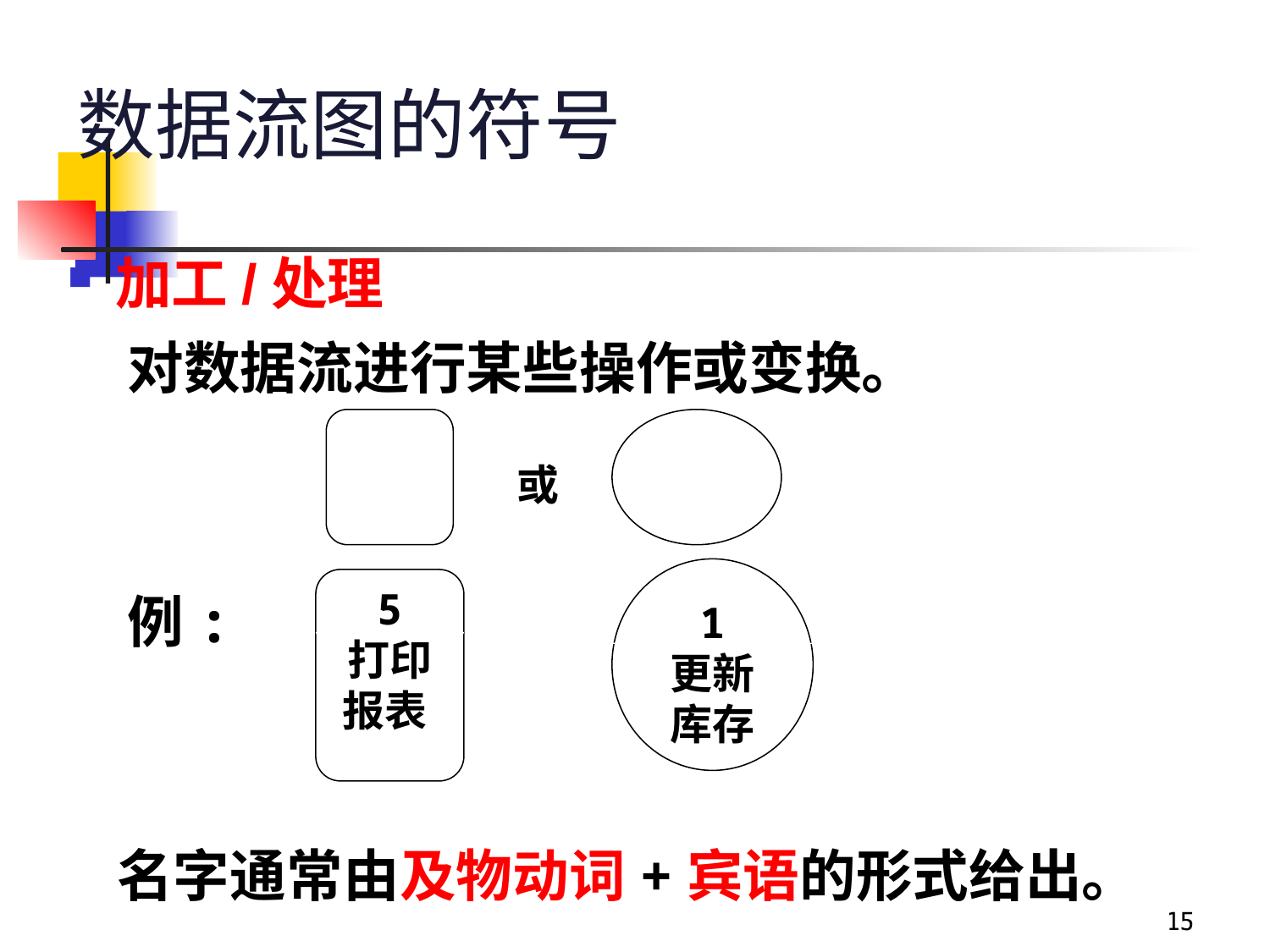

# 数据流图的符号
加工/处理
对数据流进行某些操作或变换。

或
1
更新
库存

5
打印
报表

例:
名字通常由及物动词+宾语的形式给出。
15